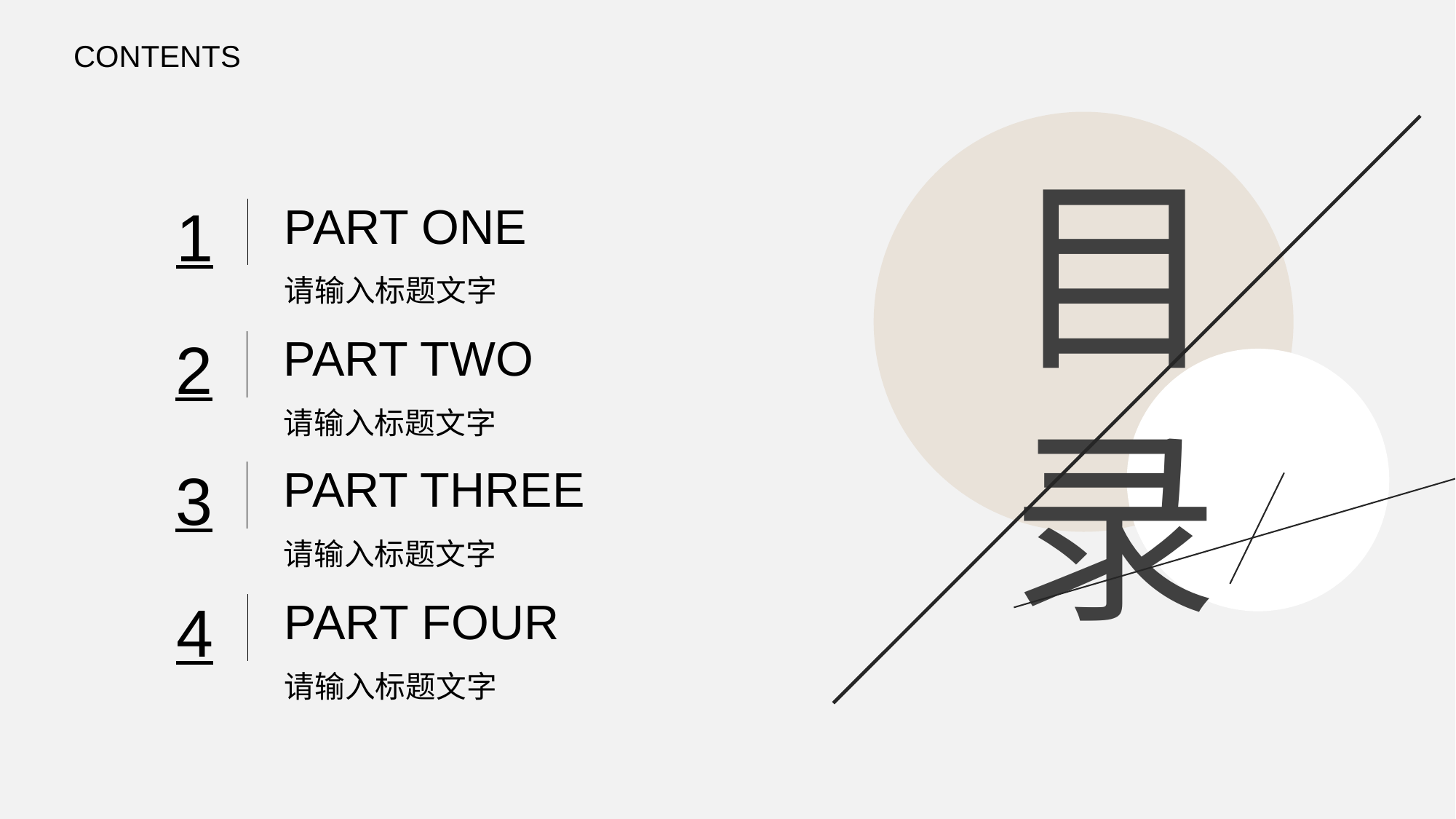

CONTENTS

目 录
PART ONE
请输入标题文字
1
PART TWO
请输入标题文字
2

PART THREE
请输入标题文字
3
PART FOUR
请输入标题文字
4